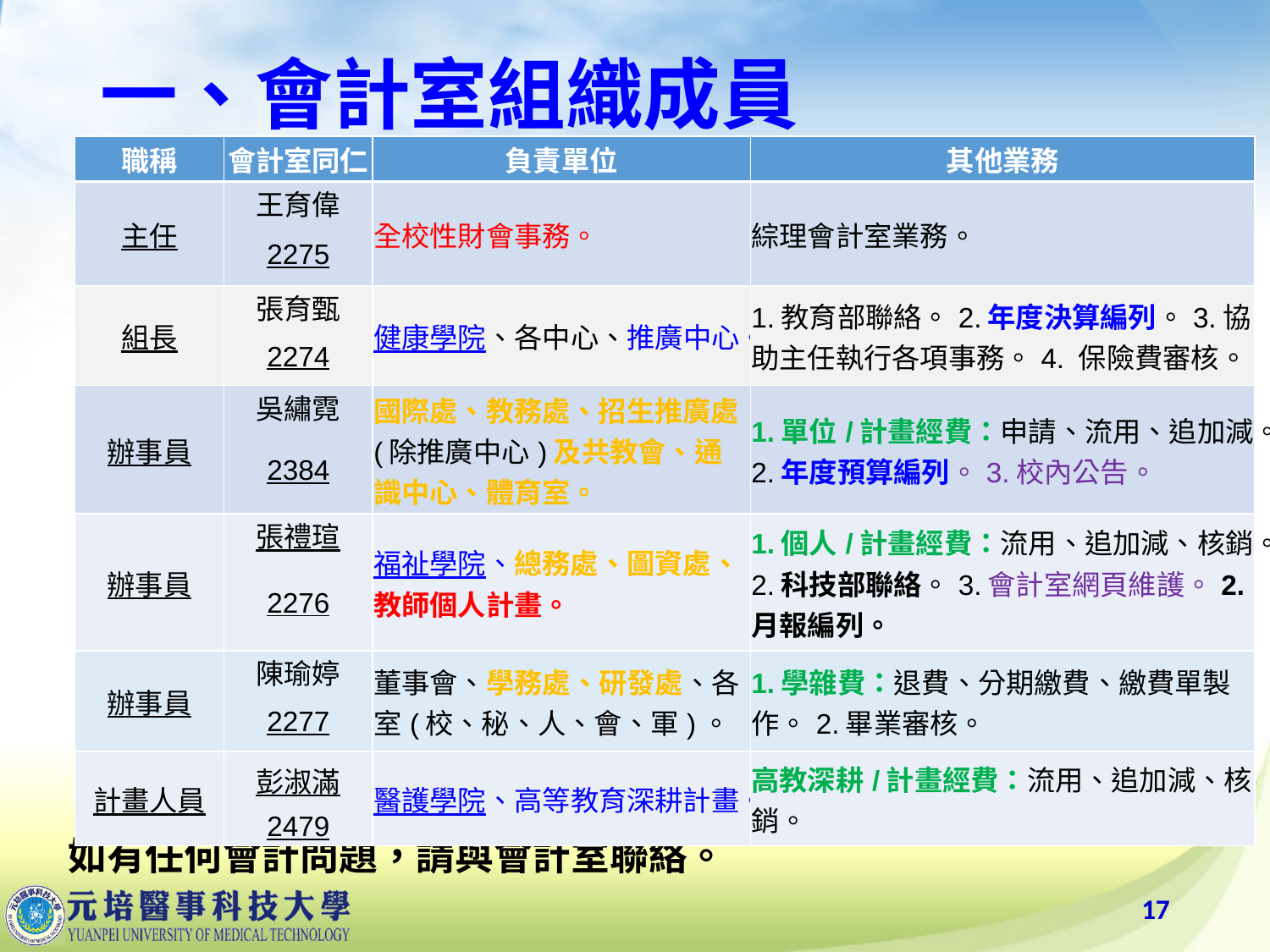

# 一、會計室組織成員
| 職稱 | 會計室同仁 | 負責單位 | 其他業務 |
| --- | --- | --- | --- |
| 主任 | 王育偉 | 全校性財會事務。 | 綜理會計室業務。 |
|  | 2275 |  |  |
| 組長 | 張育甄 | 健康學院、各中心、推廣中心。 | 1.教育部聯絡。2.年度決算編列。3.協助主任執行各項事務。4. 保險費審核。 |
|  | 2274 |  |  |
| 辦事員 | 吳繡霓 | 國際處、教務處、招生推廣處(除推廣中心)及共教會、通識中心、體育室。 | 1.單位/計畫經費：申請、流用、追加減。2.年度預算編列。3.校內公告。 |
|  | 2384 |  |  |
| 辦事員 | 張禮瑄 | 福祉學院、總務處、圖資處、教師個人計畫。 | 1.個人/計畫經費：流用、追加減、核銷。2.科技部聯絡。3.會計室網頁維護。2.月報編列。 |
|  | 2276 |  |  |
| 辦事員 | 陳瑜婷 | 董事會、學務處、研發處、各室(校、秘、人、會、軍)。 | 1.學雜費：退費、分期繳費、繳費單製作。2.畢業審核。 |
|  | 2277 |  |  |
| 計畫人員 | 彭淑滿 | 醫護學院、高等教育深耕計畫。 | 高教深耕/計畫經費：流用、追加減、核銷。 |
|  | 2479 |  |  |
如有任何會計問題，請與會計室聯絡。

17